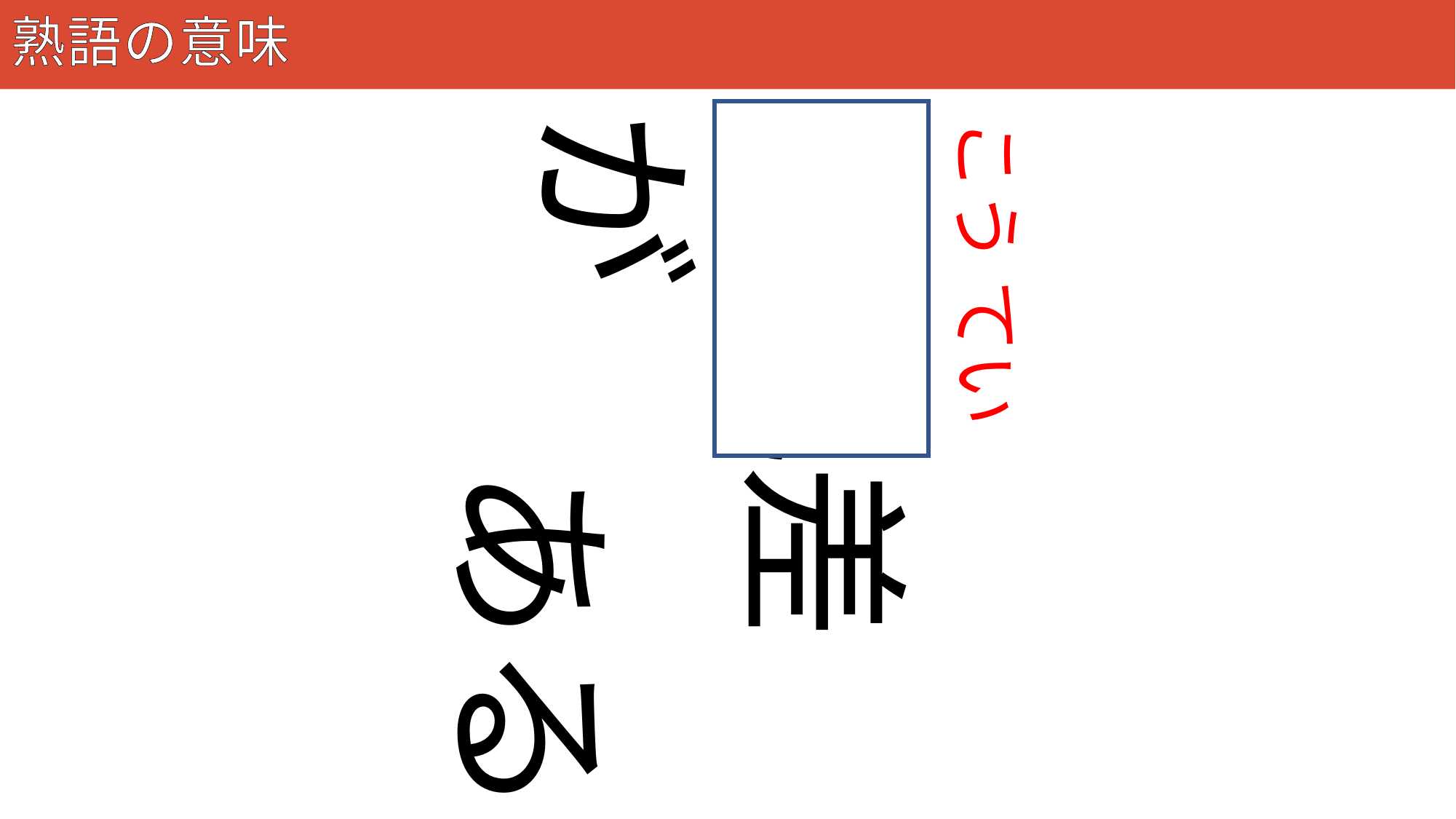

# 熟語の意味
69
高低差が

こう てい
ある